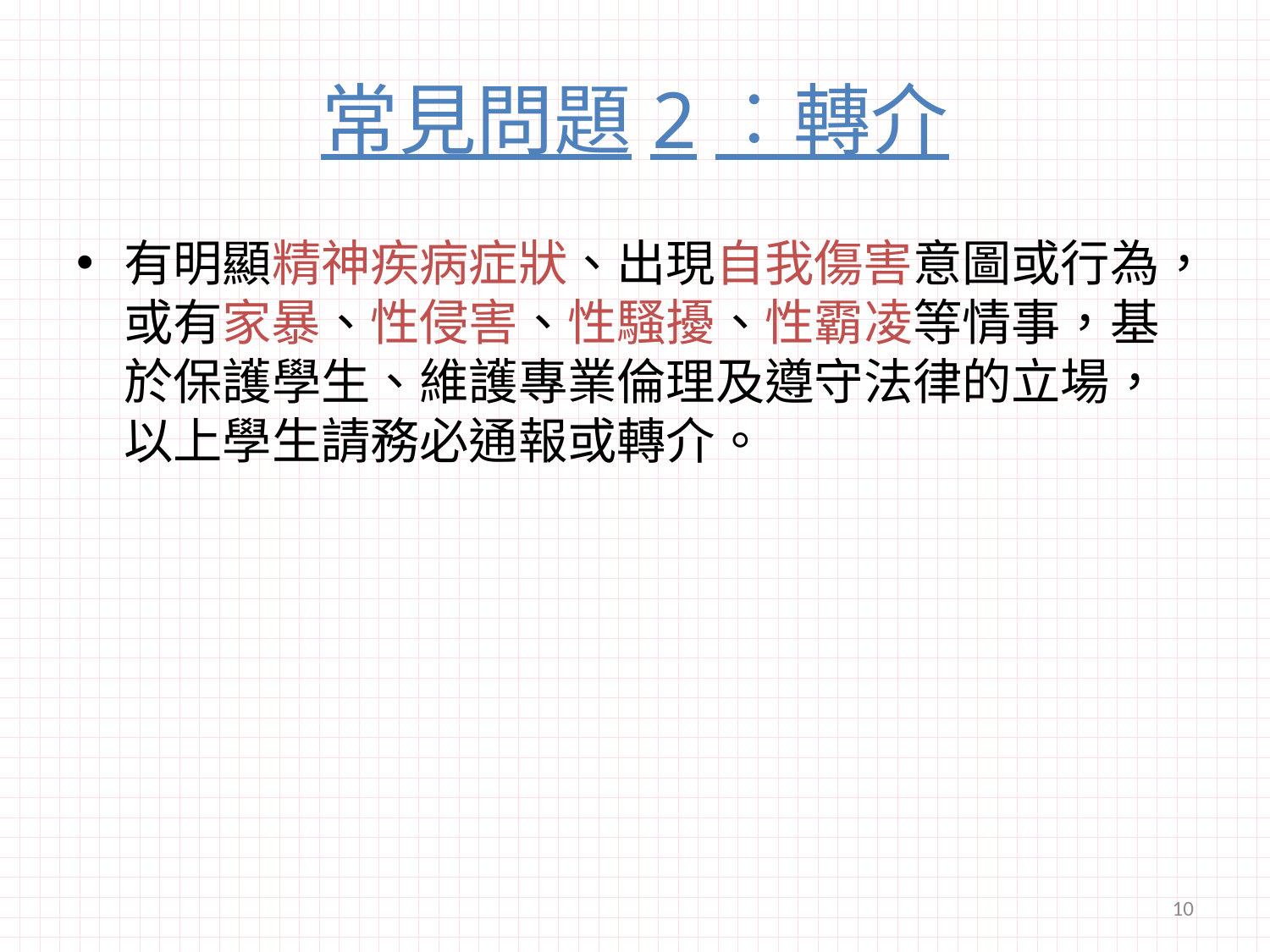

# 常見問題2︰轉介
有明顯精神疾病症狀、出現自我傷害意圖或行為，或有家暴、性侵害、性騷擾、性霸凌等情事，基於保護學生、維護專業倫理及遵守法律的立場，以上學生請務必通報或轉介。
10